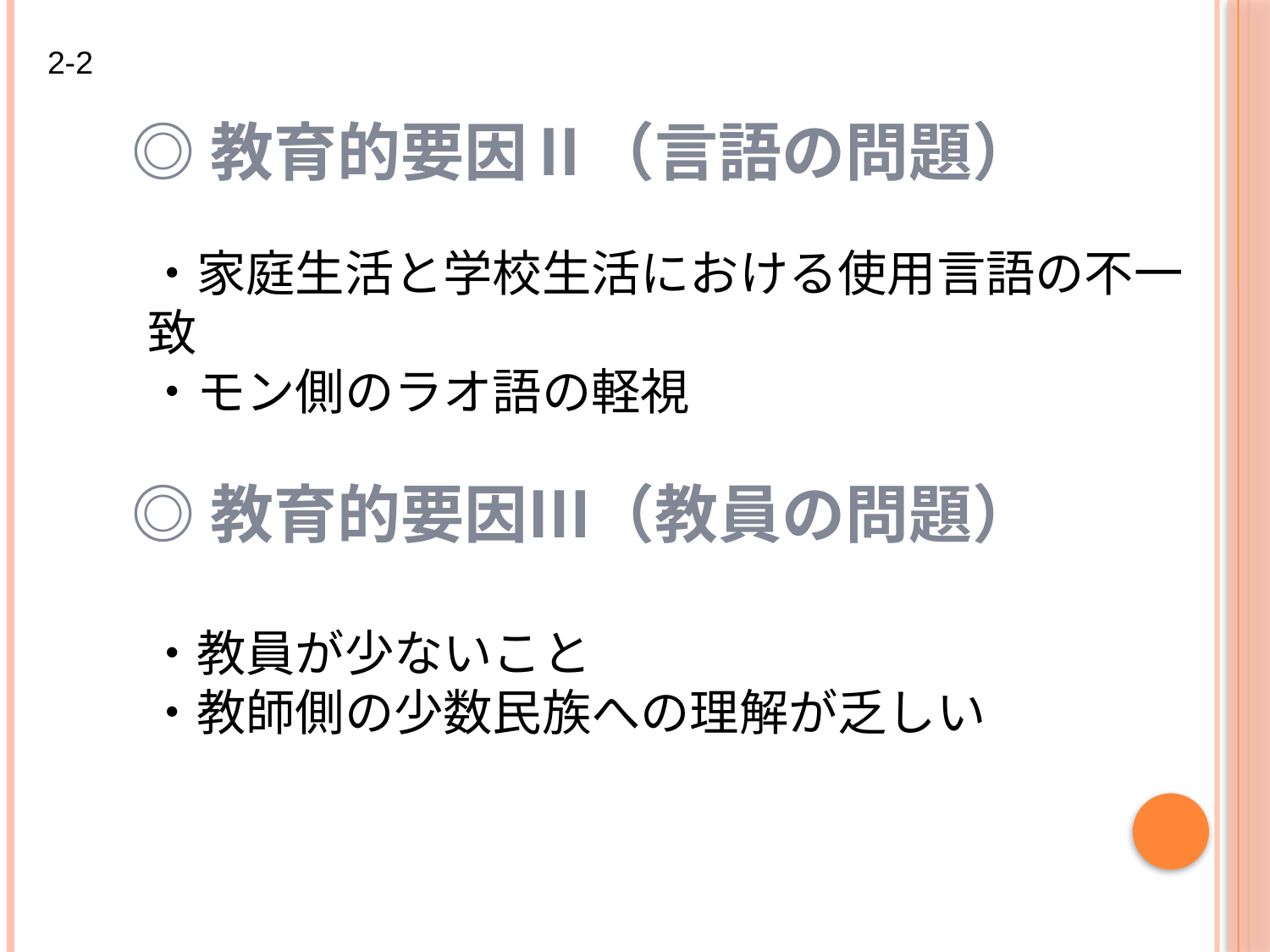

2-2
◎教育的要因Ⅱ（言語の問題）
・家庭生活と学校生活における使用言語の不一致
・モン側のラオ語の軽視
◎教育的要因Ⅲ（教員の問題）
・教員が少ないこと
・教師側の少数民族への理解が乏しい